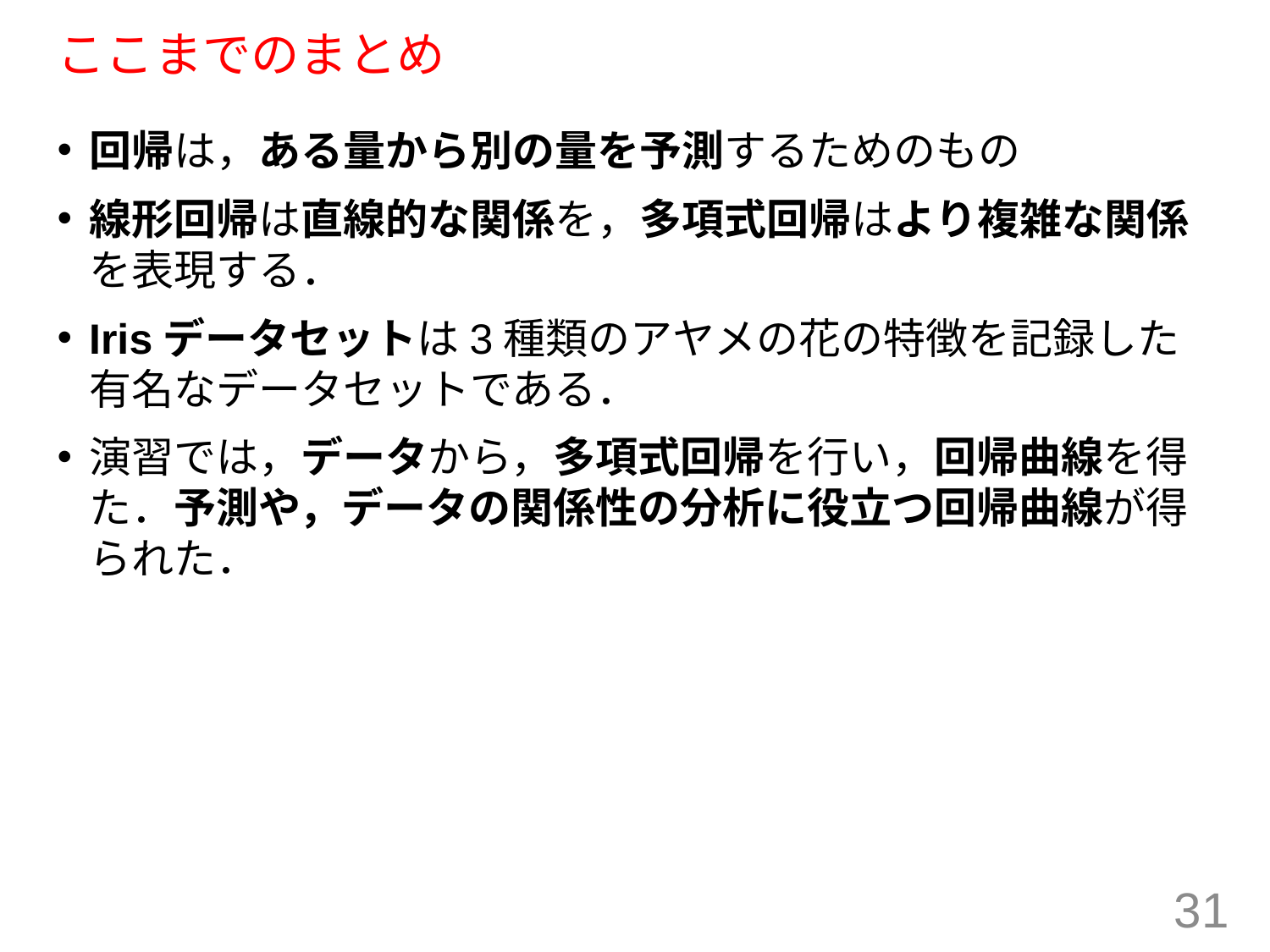

# ここまでのまとめ
回帰は，ある量から別の量を予測するためのもの
線形回帰は直線的な関係を，多項式回帰はより複雑な関係を表現する．
Irisデータセットは3種類のアヤメの花の特徴を記録した有名なデータセットである．
演習では，データから，多項式回帰を行い，回帰曲線を得た．予測や，データの関係性の分析に役立つ回帰曲線が得られた．

31